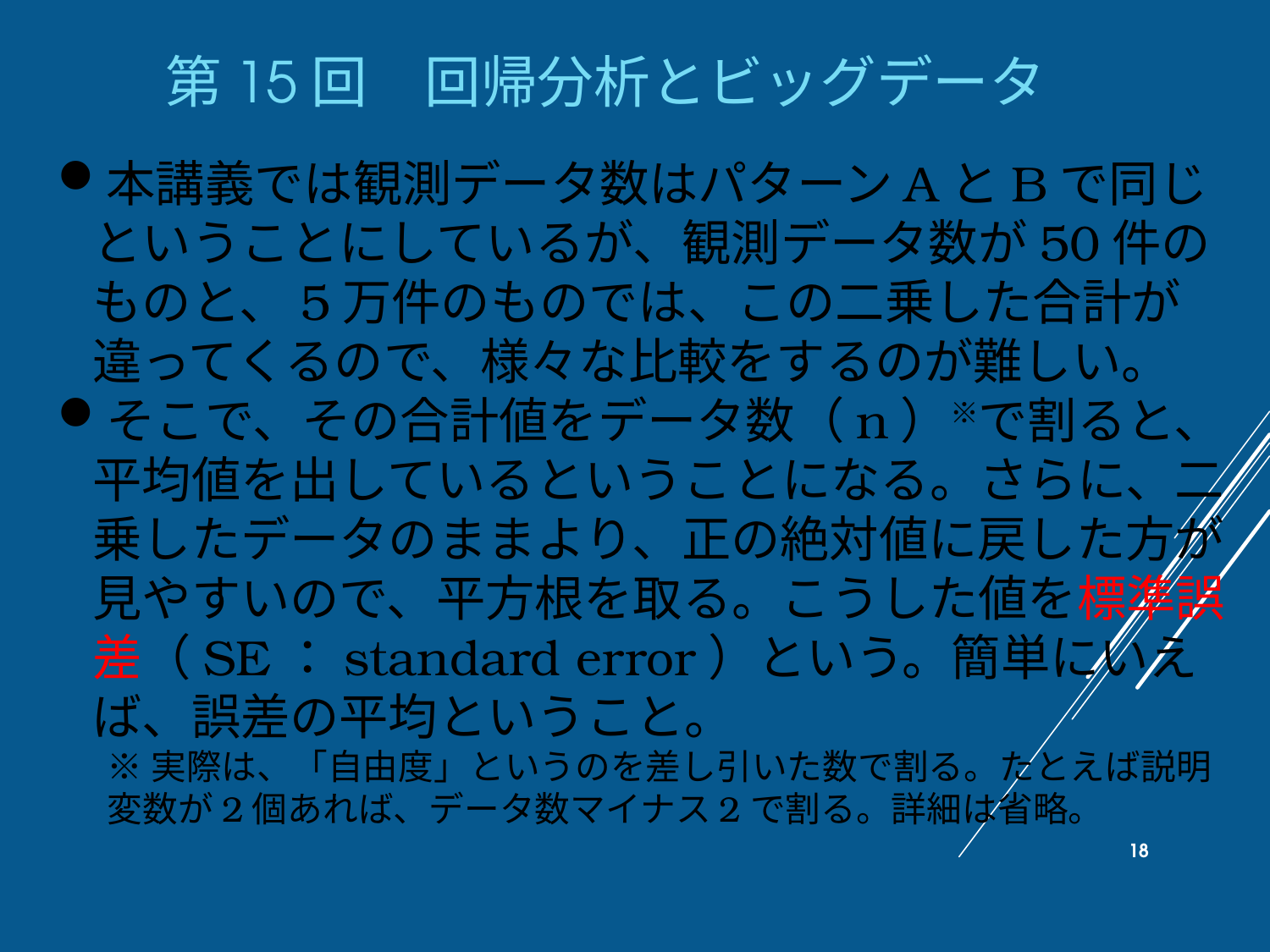

第15回　回帰分析とビッグデータ
本講義では観測データ数はパターンAとBで同じということにしているが、観測データ数が50件のものと、5万件のものでは、この二乗した合計が違ってくるので、様々な比較をするのが難しい。
そこで、その合計値をデータ数（n）※で割ると、平均値を出しているということになる。さらに、二乗したデータのままより、正の絶対値に戻した方が見やすいので、平方根を取る。こうした値を標準誤差（SE：standard error）という。簡単にいえば、誤差の平均ということ。
※実際は、「自由度」というのを差し引いた数で割る。たとえば説明変数が2個あれば、データ数マイナス2で割る。詳細は省略。
18